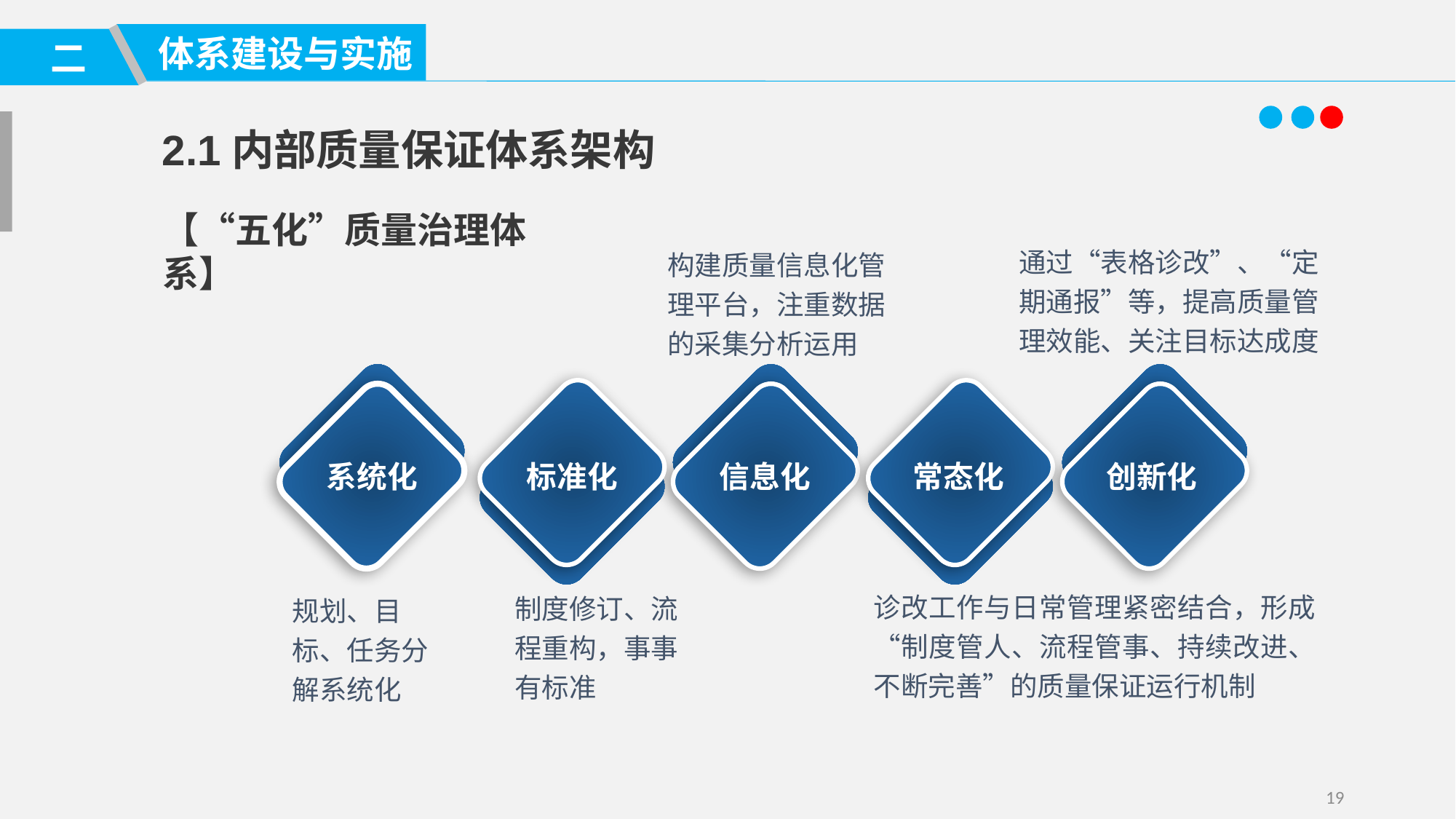

体系建设与实施
二

2.1内部质量保证体系架构

【“五化”质量治理体系】
通过“表格诊改”、“定期通报”等，提高质量管理效能、关注目标达成度
构建质量信息化管理平台，注重数据的采集分析运用

系统化
标准化
信息化
常态化
创新化
诊改工作与日常管理紧密结合，形成“制度管人、流程管事、持续改进、不断完善”的质量保证运行机制
制度修订、流程重构，事事有标准
规划、目标、任务分解系统化
19